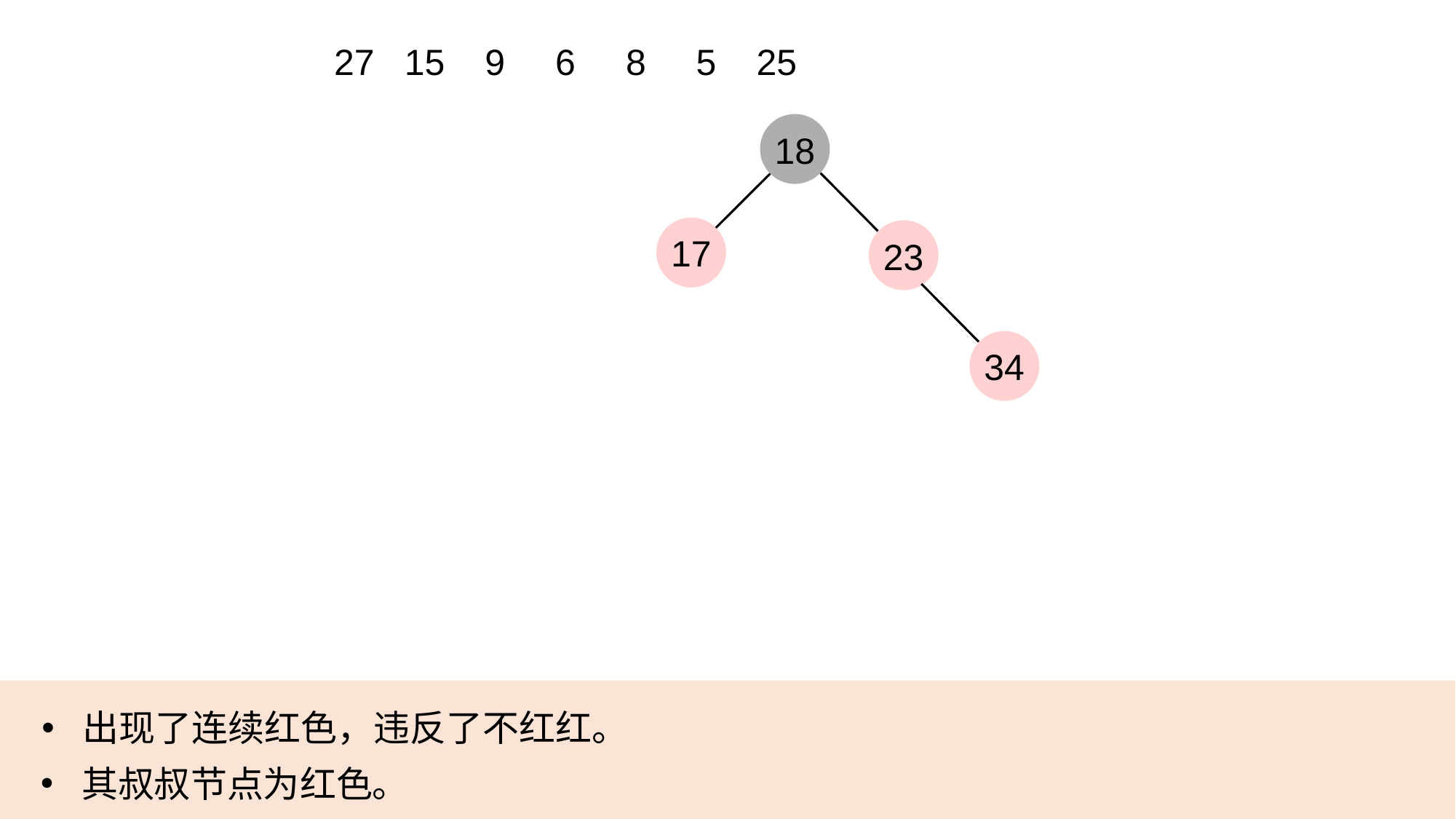

27
15
9
6
8
5
25

18

17
23

34

出现了连续红色，违反了不红红。
其叔叔节点为红色。